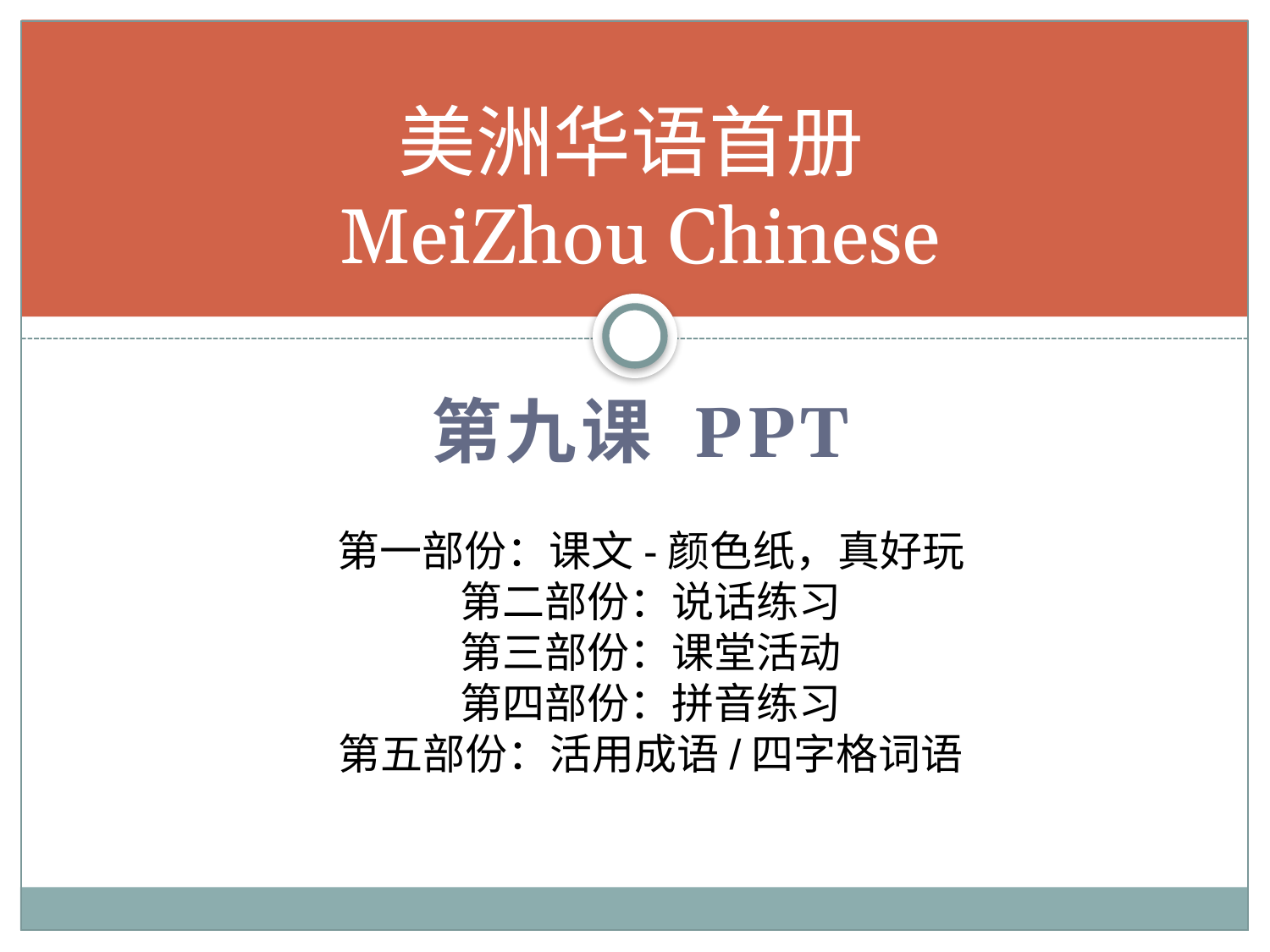

# 美洲华语首册 MeiZhou Chinese
第九课 ppt
第一部份：课文-颜色纸，真好玩
第二部份：说话练习
第三部份：课堂活动
第四部份：拼音练习
第五部份：活用成语/四字格词语